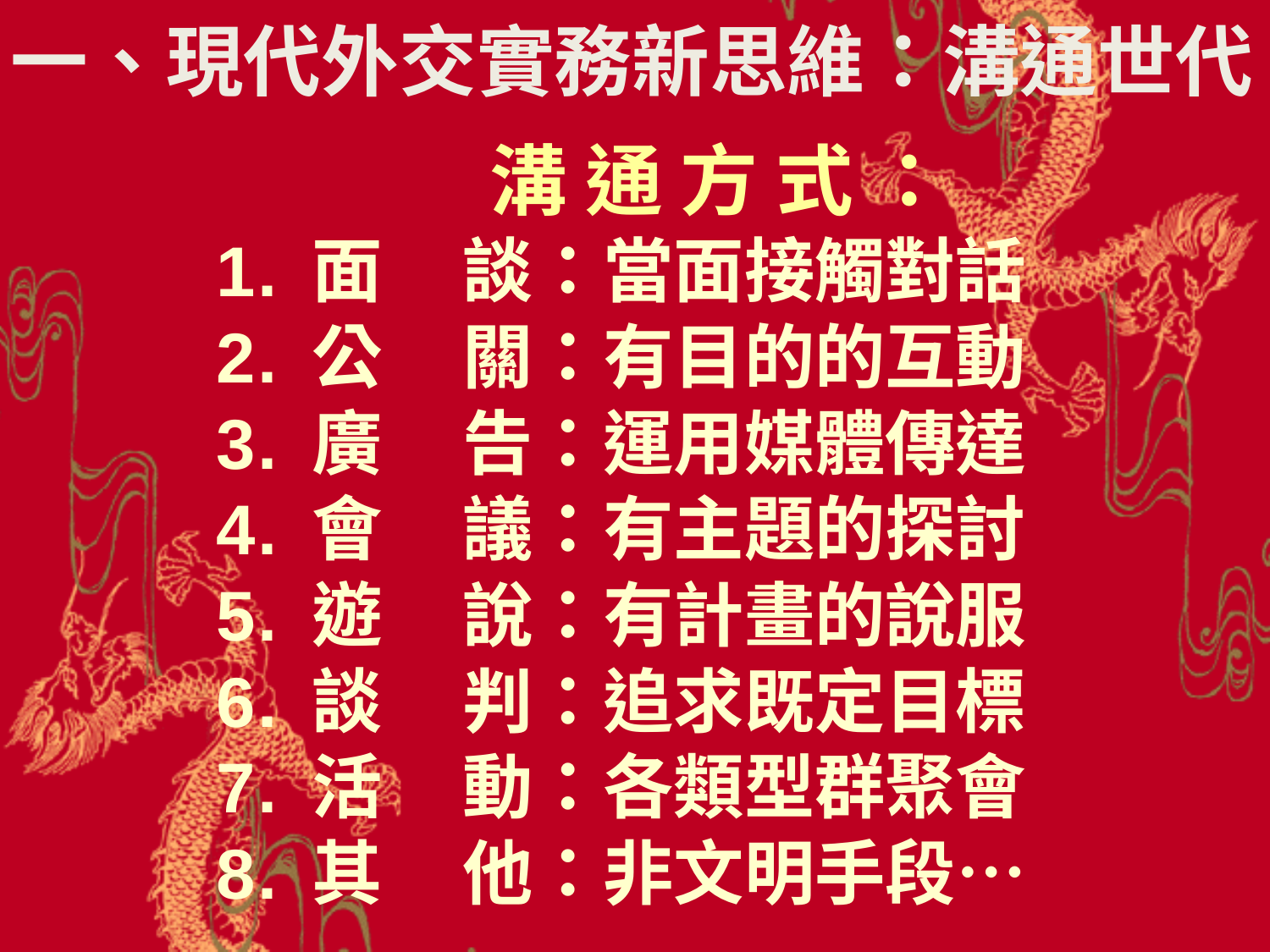

# 一、現代外交實務新思維：溝通世代
溝 通 方 式 ：
面     談：當面接觸對話
公     關：有目的的互動
廣     告：運用媒體傳達
會     議：有主題的探討
遊     說：有計畫的說服
談     判：追求既定目標
活     動：各類型群聚會
其     他：非文明手段…